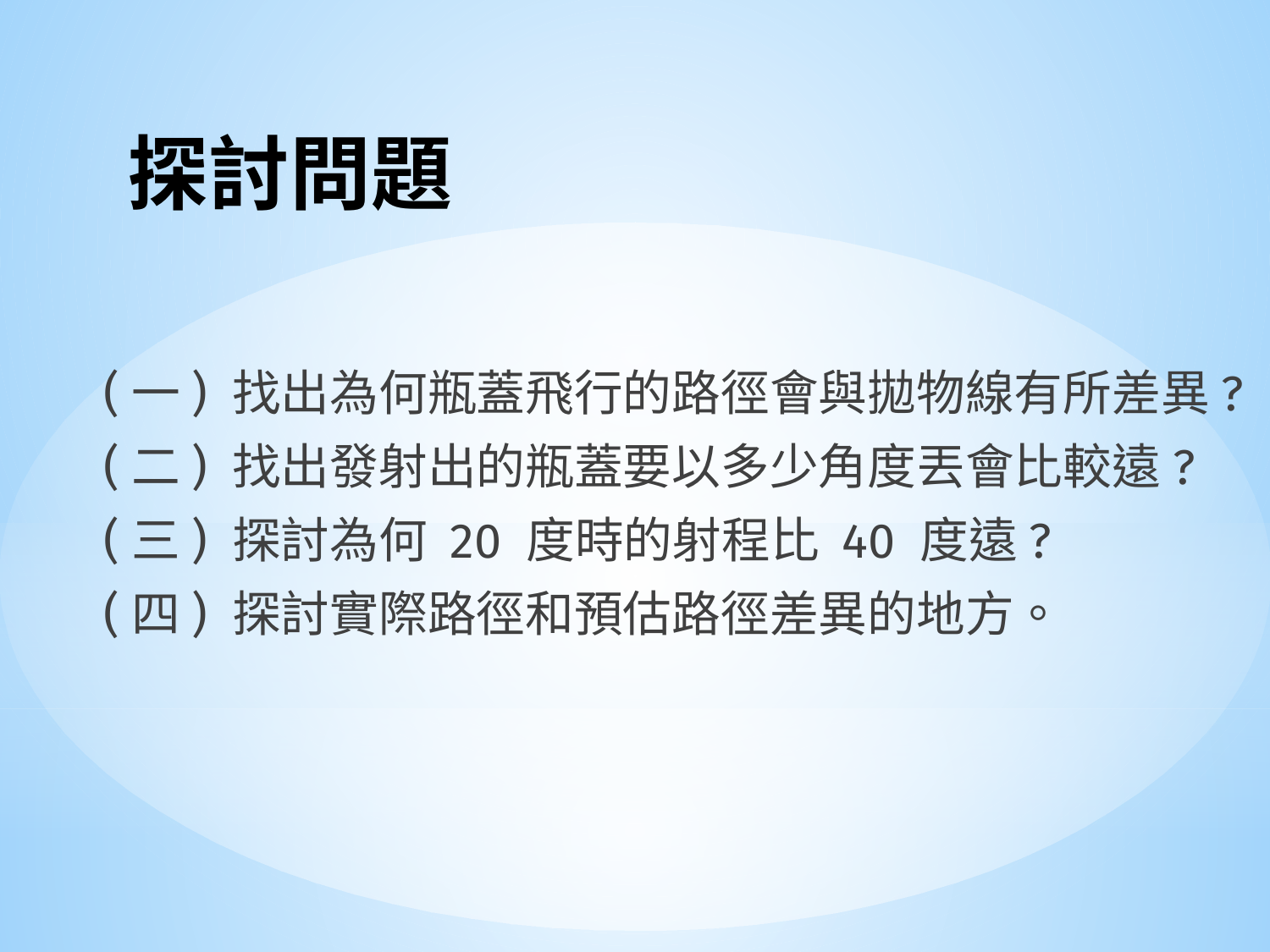

# 探討問題
(一) 找出為何瓶蓋飛行的路徑會與拋物線有所差異?
(二) 找出發射出的瓶蓋要以多少角度丟會比較遠?
(三) 探討為何 20 度時的射程比 40 度遠?
(四) 探討實際路徑和預估路徑差異的地方。